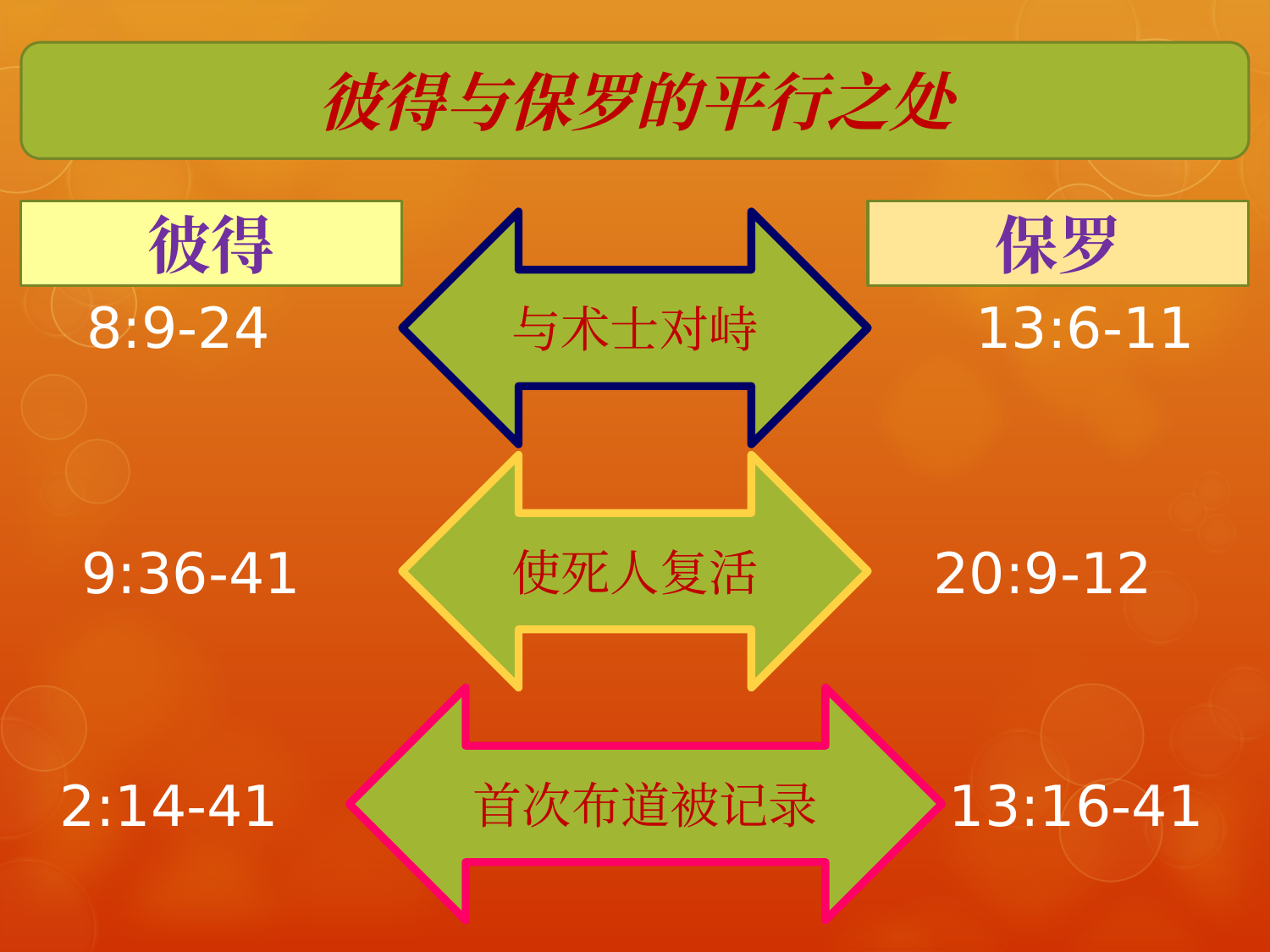

彼得与保罗的平行之处
彼得
保罗
与术士对峙
8:9-24						13:6-11
使死人复活
9:36-41					     20:9-12
首次布道被记录
 2:14-41						 13:16-41